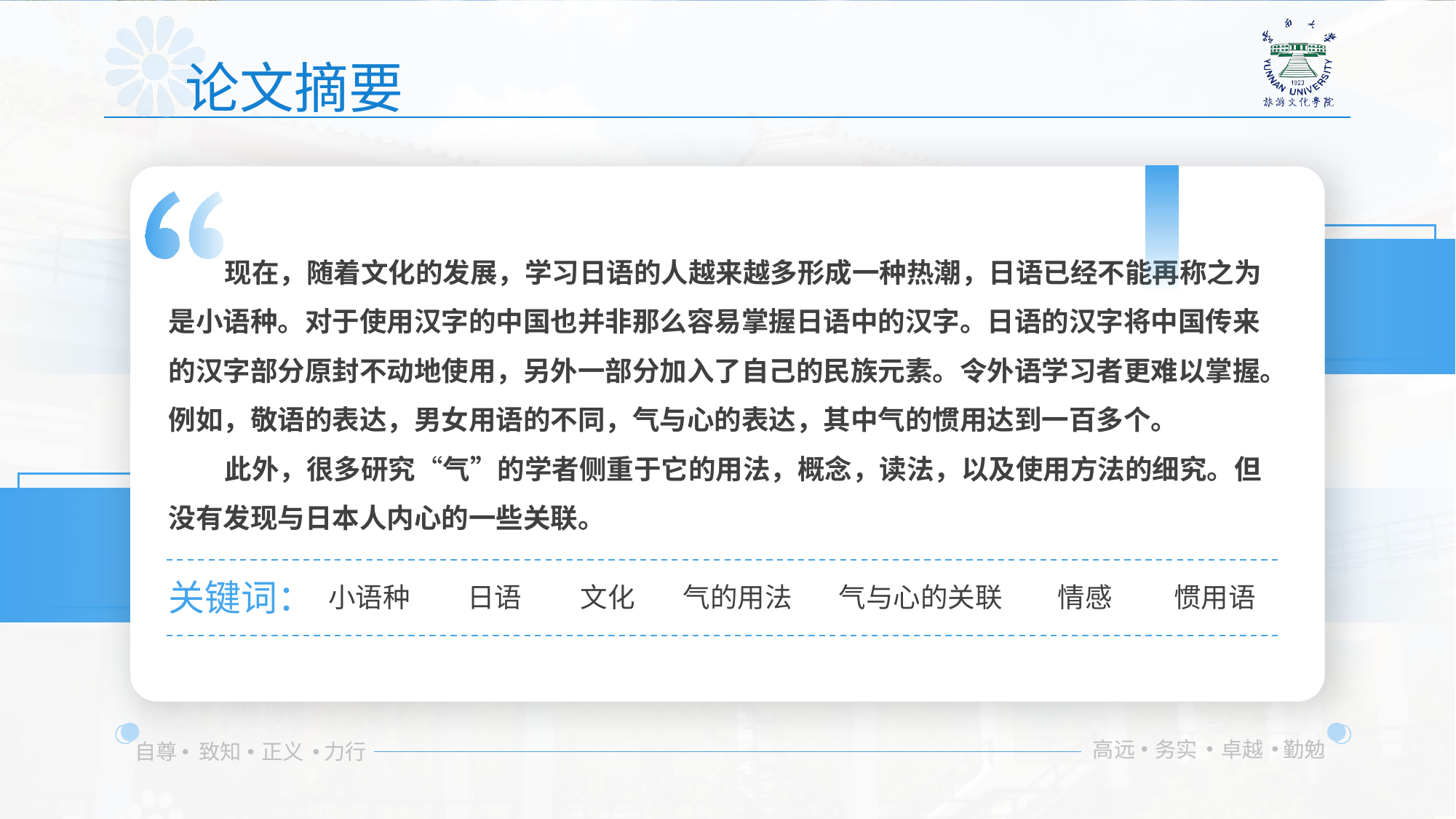

论文摘要

        现在，随着文化的发展，学习日语的人越来越多形成一种热潮，日语已经不能再称之为是小语种。对于使用汉字的中国也并非那么容易掌握日语中的汉字。日语的汉字将中国传来的汉字部分原封不动地使用，另外一部分加入了自己的民族元素。令外语学习者更难以掌握。例如，敬语的表达，男女用语的不同，气与心的表达，其中气的惯用达到一百多个。
        此外，很多研究“气”的学者侧重于它的用法，概念，读法，以及使用方法的细究。但没有发现与日本人内心的一些关联。

关键词：
小语种
日语
文化
气的用法
气与心的关联
情感
惯用语